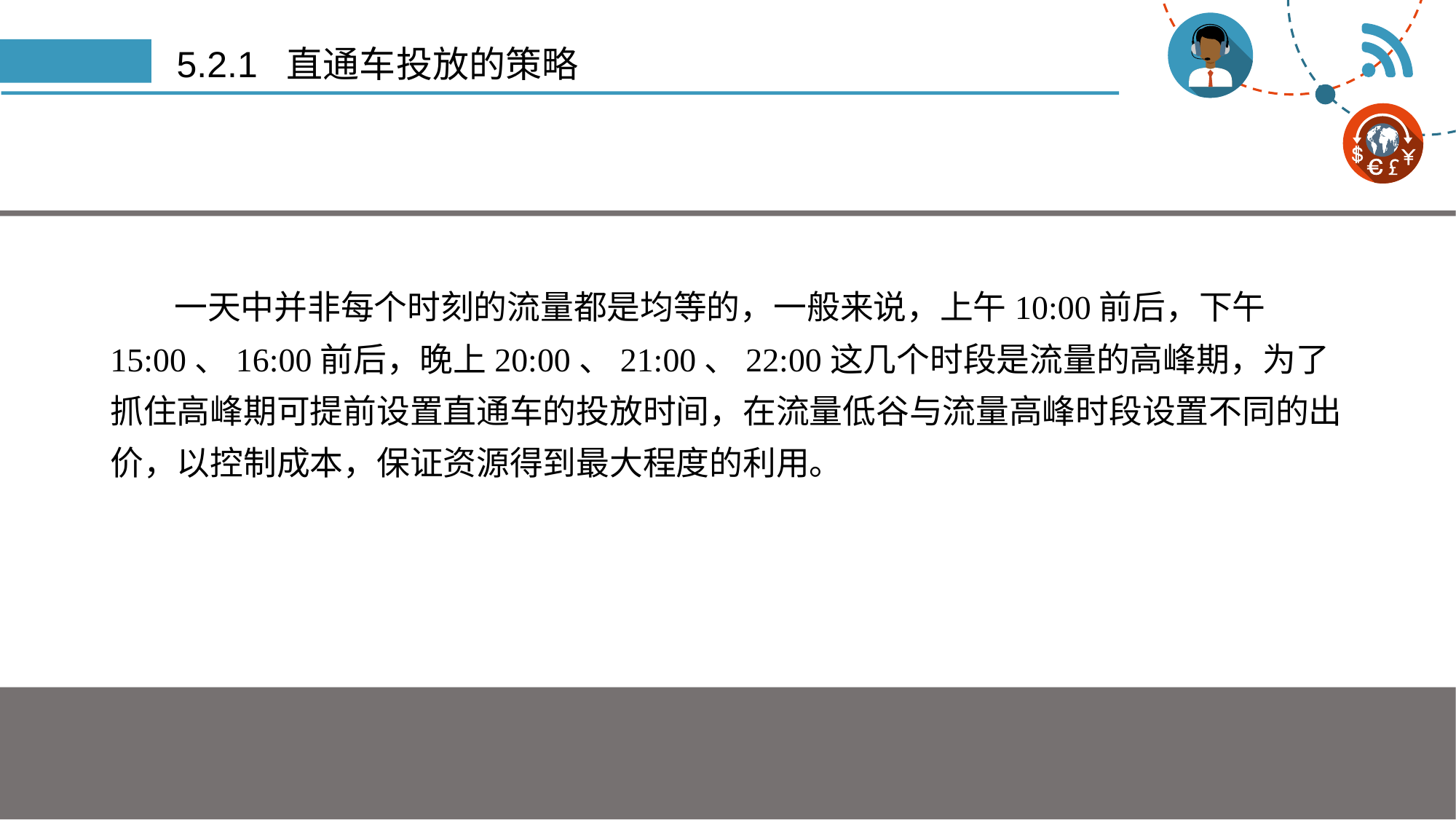

# 5.2.1  直通车投放的策略

一天中并非每个时刻的流量都是均等的，一般来说，上午10:00前后，下午15:00、16:00前后，晚上20:00、21:00、22:00这几个时段是流量的高峰期，为了抓住高峰期可提前设置直通车的投放时间，在流量低谷与流量高峰时段设置不同的出价，以控制成本，保证资源得到最大程度的利用。